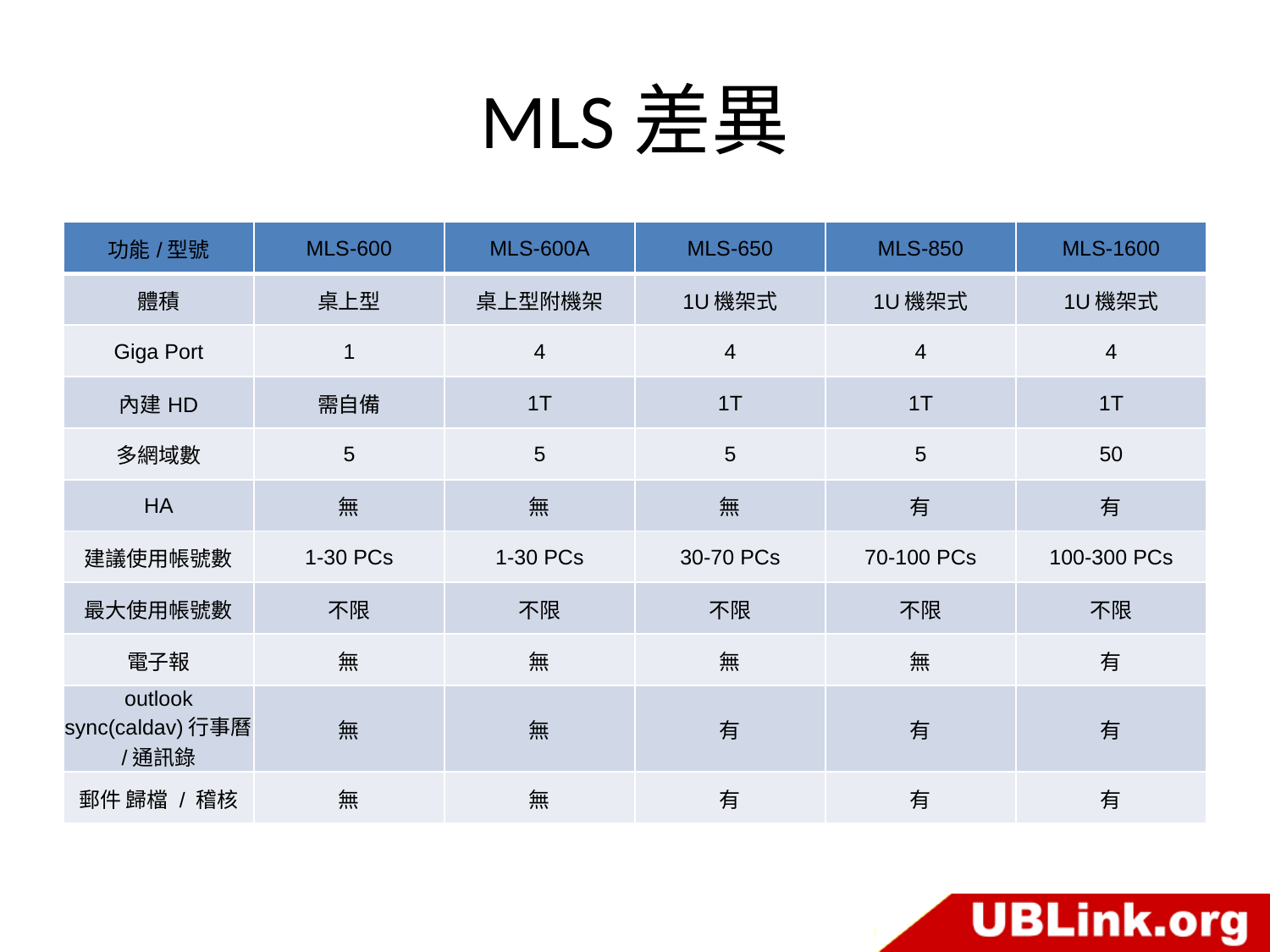

# MLS差異
| 功能/型號 | MLS-600 | MLS-600A | MLS-650 | MLS-850 | MLS-1600 |
| --- | --- | --- | --- | --- | --- |
| 體積 | 桌上型 | 桌上型附機架 | 1U機架式 | 1U機架式 | 1U機架式 |
| Giga Port | 1 | 4 | 4 | 4 | 4 |
| 內建HD | 需自備 | 1T | 1T | 1T | 1T |
| 多網域數 | 5 | 5 | 5 | 5 | 50 |
| HA | 無 | 無 | 無 | 有 | 有 |
| 建議使用帳號數 | 1-30 PCs | 1-30 PCs | 30-70 PCs | 70-100 PCs | 100-300 PCs |
| 最大使用帳號數 | 不限 | 不限 | 不限 | 不限 | 不限 |
| 電子報 | 無 | 無 | 無 | 無 | 有 |
| outlook sync(caldav)行事曆/通訊錄 | 無 | 無 | 有 | 有 | 有 |
| 郵件 歸檔 / 稽核 | 無 | 無 | 有 | 有 | 有 |